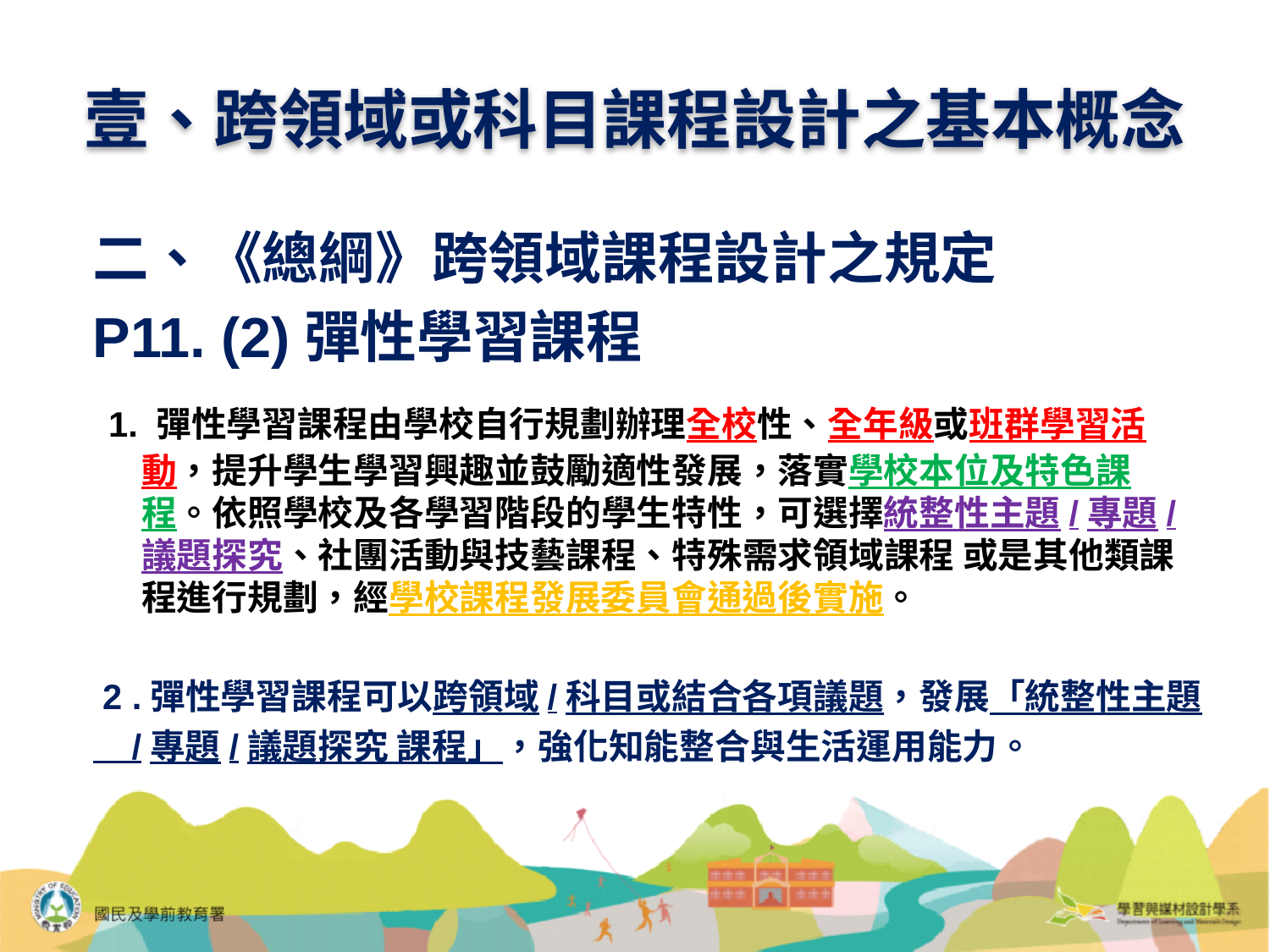

# 壹、跨領域或科目課程設計之基本概念
二、《總綱》跨領域課程設計之規定
P11. (2)彈性學習課程
 1. 彈性學習課程由學校自行規劃辦理全校性、全年級或班群學習活
     動，提升學生學習興趣並鼓勵適性發展，落實學校本位及特色課
     程。依照學校及各學習階段的學生特性，可選擇統整性主題/專題/
     議題探究、社團活動與技藝課程、特殊需求領域課程 或是其他類課
     程進行規劃，經學校課程發展委員會通過後實施。

 2 .彈性學習課程可以跨領域/科目或結合各項議題，發展「統整性主題
    /專題/議題探究 課程」，強化知能整合與生活運用能力。